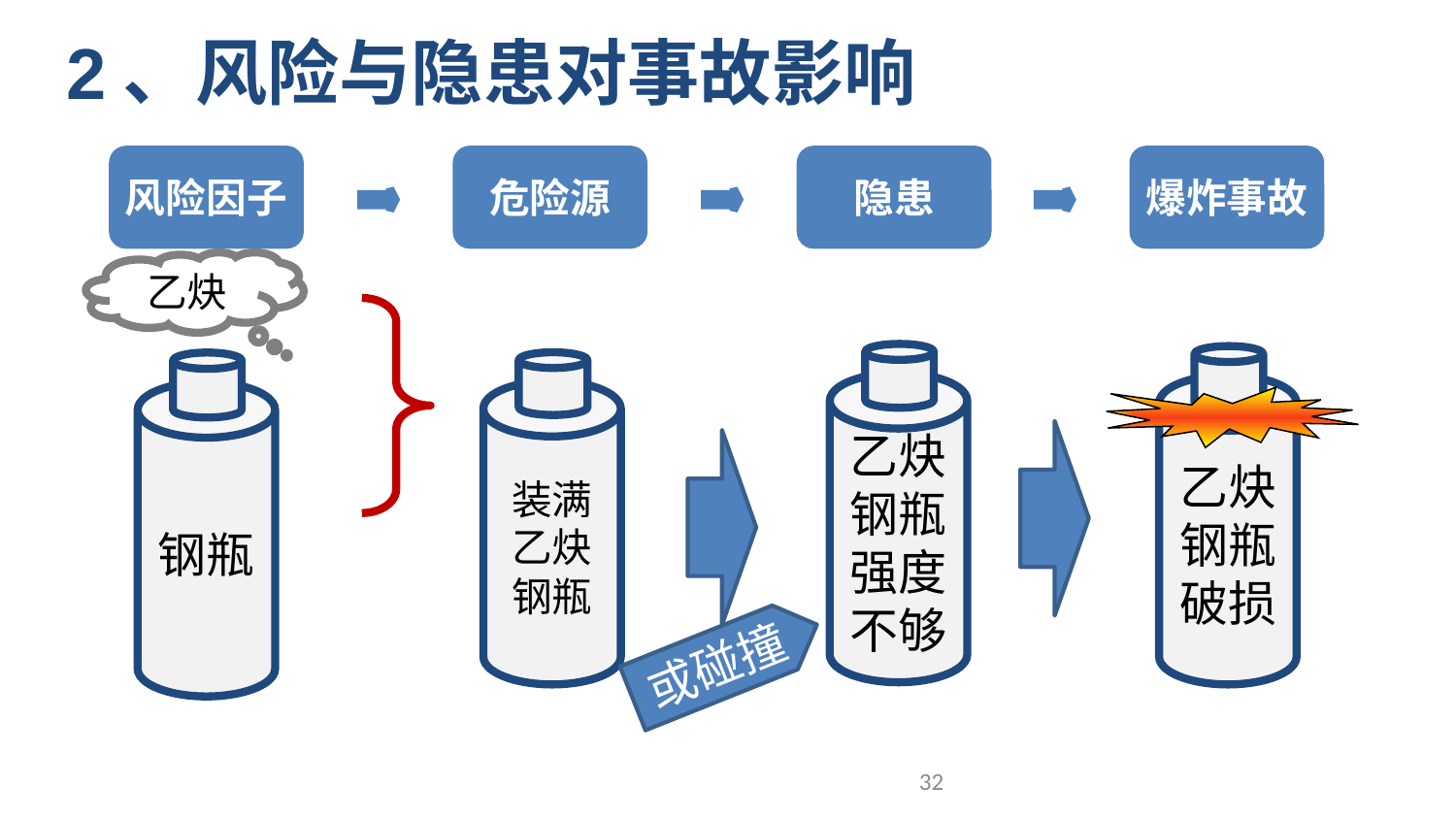

# 2、风险与隐患对事故影响
风险因子
危险源
隐患
爆炸事故

乙炔

乙炔
钢瓶强度不够

乙炔
钢瓶
破损

装满
乙炔
钢瓶

钢瓶

或碰撞
32